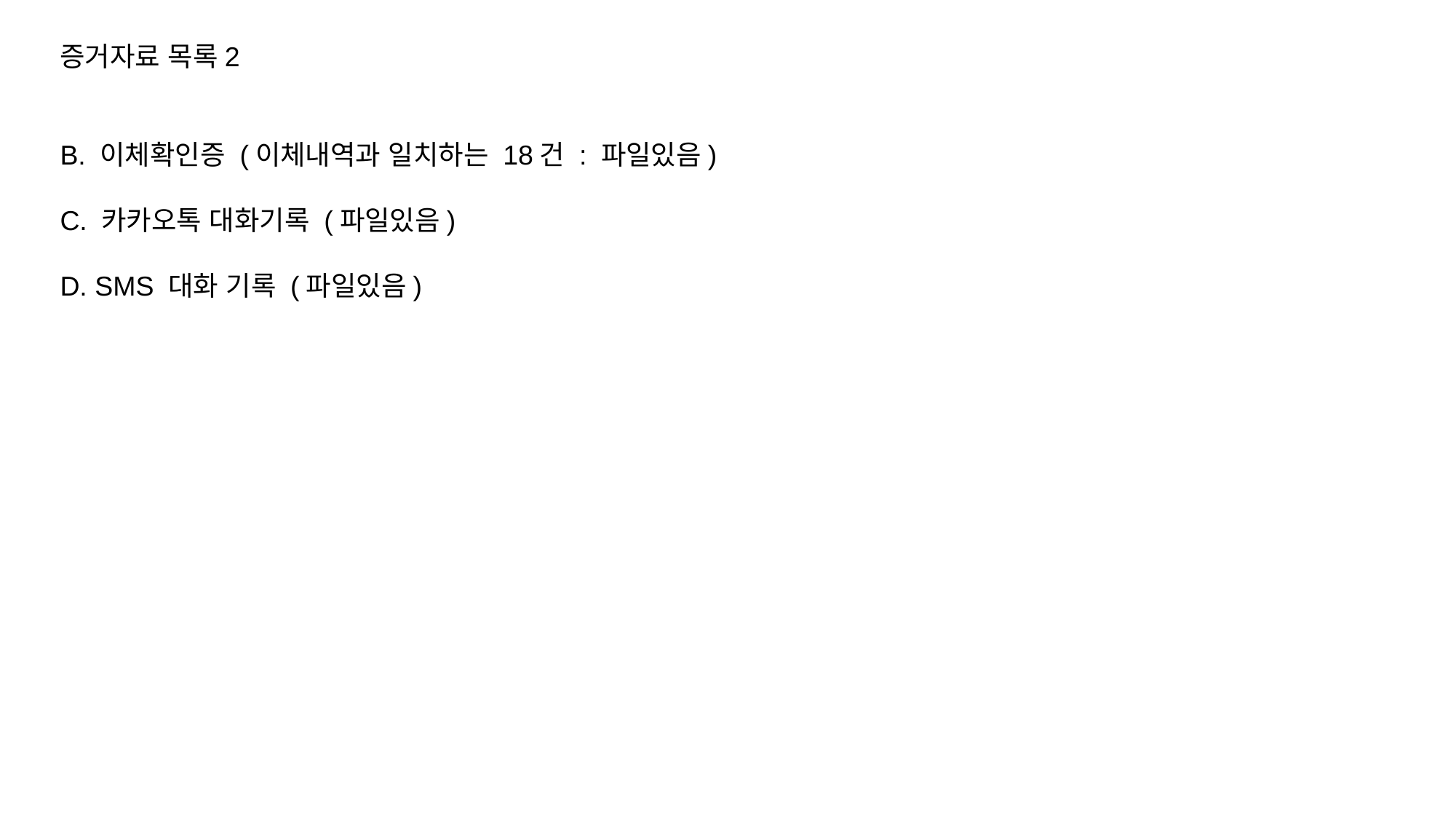

증거자료 목록2
B. 이체확인증 (이체내역과 일치하는 18건 : 파일있음)

C. 카카오톡 대화기록 (파일있음)

D. SMS 대화 기록 (파일있음)